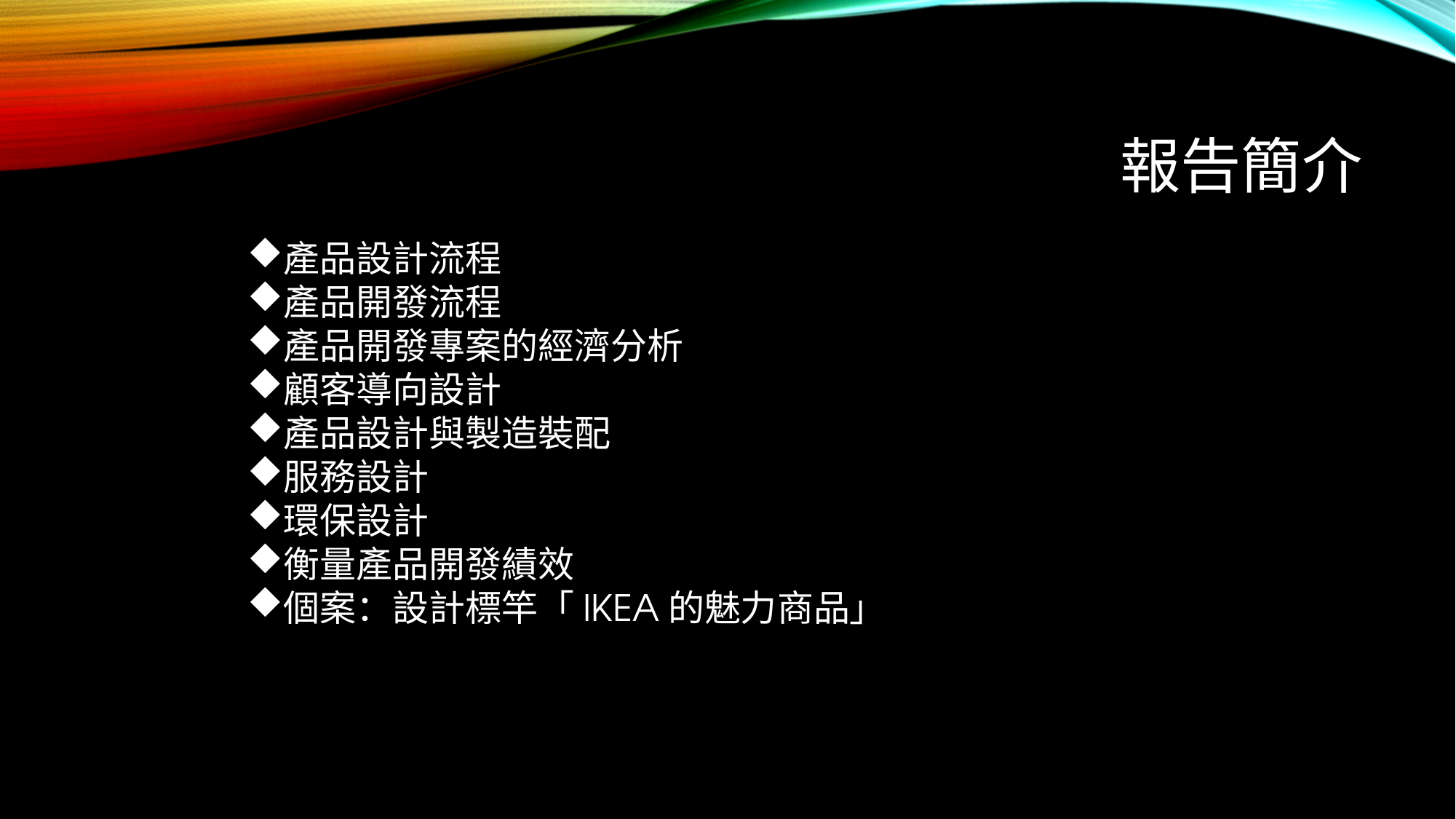

報告簡介
產品設計流程
產品開發流程
產品開發專案的經濟分析
顧客導向設計
產品設計與製造裝配
服務設計
環保設計
衡量產品開發績效
個案：設計標竿「IKEA的魅力商品」